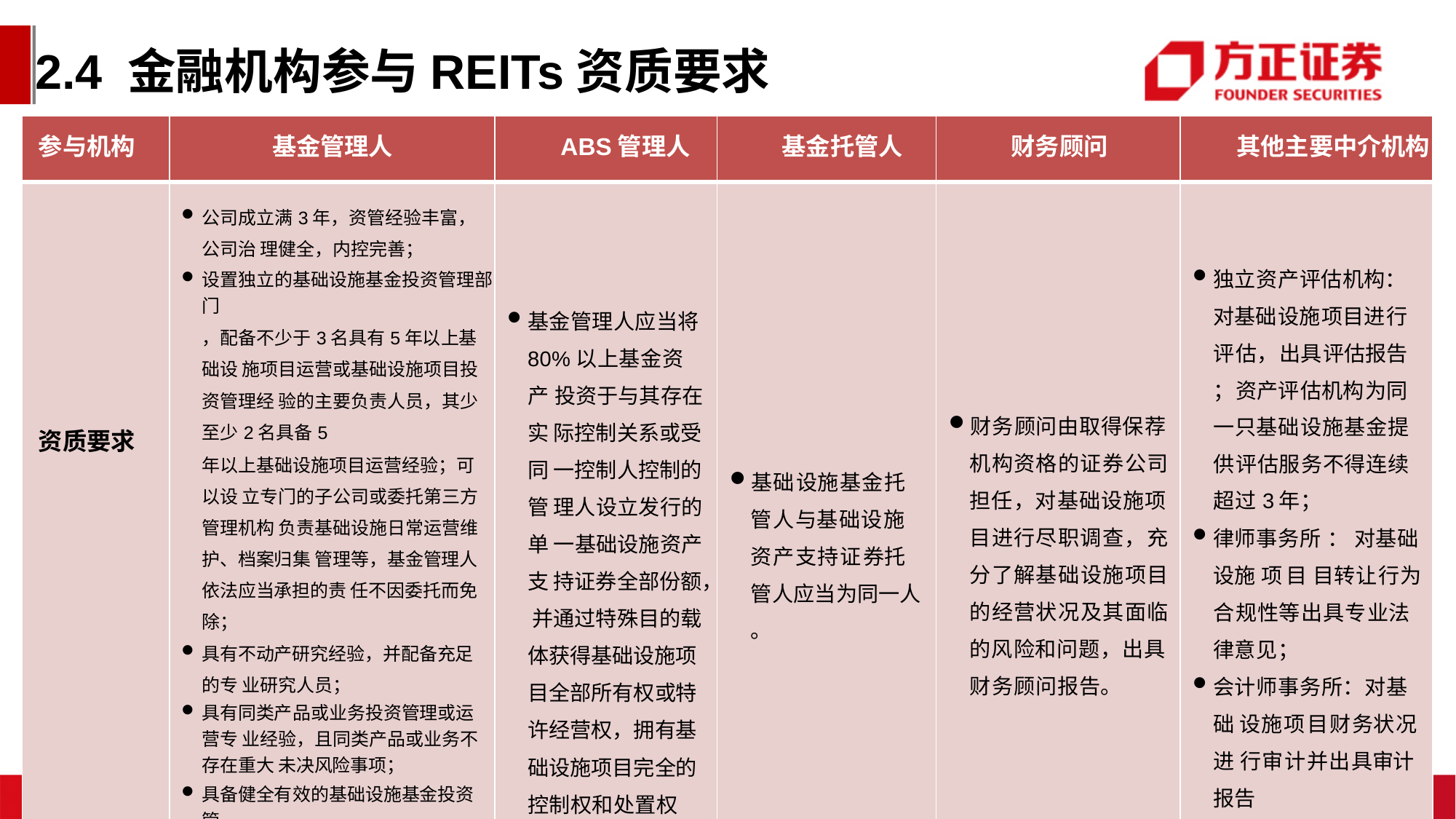

2.4 金融机构参与REITs资质要求
| 参与机构 | 基金管理人 | ABS管理人 | 基金托管人 | 财务顾问 | 其他主要中介机构 |
| --- | --- | --- | --- | --- | --- |
| 资质要求 | 公司成立满3年，资管经验丰富，公司治 理健全，内控完善； 设置独立的基础设施基金投资管理部门 ，配备不少于3名具有5年以上基础设 施项目运营或基础设施项目投资管理经 验的主要负责人员，其少至少2名具备5 年以上基础设施项目运营经验；可以设 立专门的子公司或委托第三方管理机构 负责基础设施日常运营维护、档案归集 管理等，基金管理人依法应当承担的责 任不因委托而免除； 具有不动产研究经验，并配备充足的专 业研究人员； 具有同类产品或业务投资管理或运营专 业经验，且同类产品或业务不存在重大 未决风险事项； 具备健全有效的基础设施基金投资管 理、项目运营、风险控制制度 和流程 。 | 基金管理人应当将 80%以上基金资产 投资于与其存在实 际控制关系或受同 一控制人控制的管 理人设立发行的单 一基础设施资产支 持证券全部份额， 并通过特殊目的载 体获得基础设施项 目全部所有权或特 许经营权，拥有基 础设施项目完全的 控制权和处置权 | 基础设施基金托 管人与基础设施 资产支持证券托 管人应当为同一人 。 | 财务顾问由取得保荐 机构资格的证券公司 担任，对基础设施项 目进行尽职调查，充 分了解基础设施项目 的经营状况及其面临 的风险和问题，出具 财务顾问报告。 | 独立资产评估机构： 对基础设施项目进行 评估，出具评估报告 ；资产评估机构为同 一只基础设施基金提 供评估服务不得连续 超过3年； 律师事务所 ： 对基础 设施 项目 目转让行为 合规性等出具专业法 律意见； 会计师事务所：对基础 设施项目财务状况进 行审计并出具审计报告 。 |